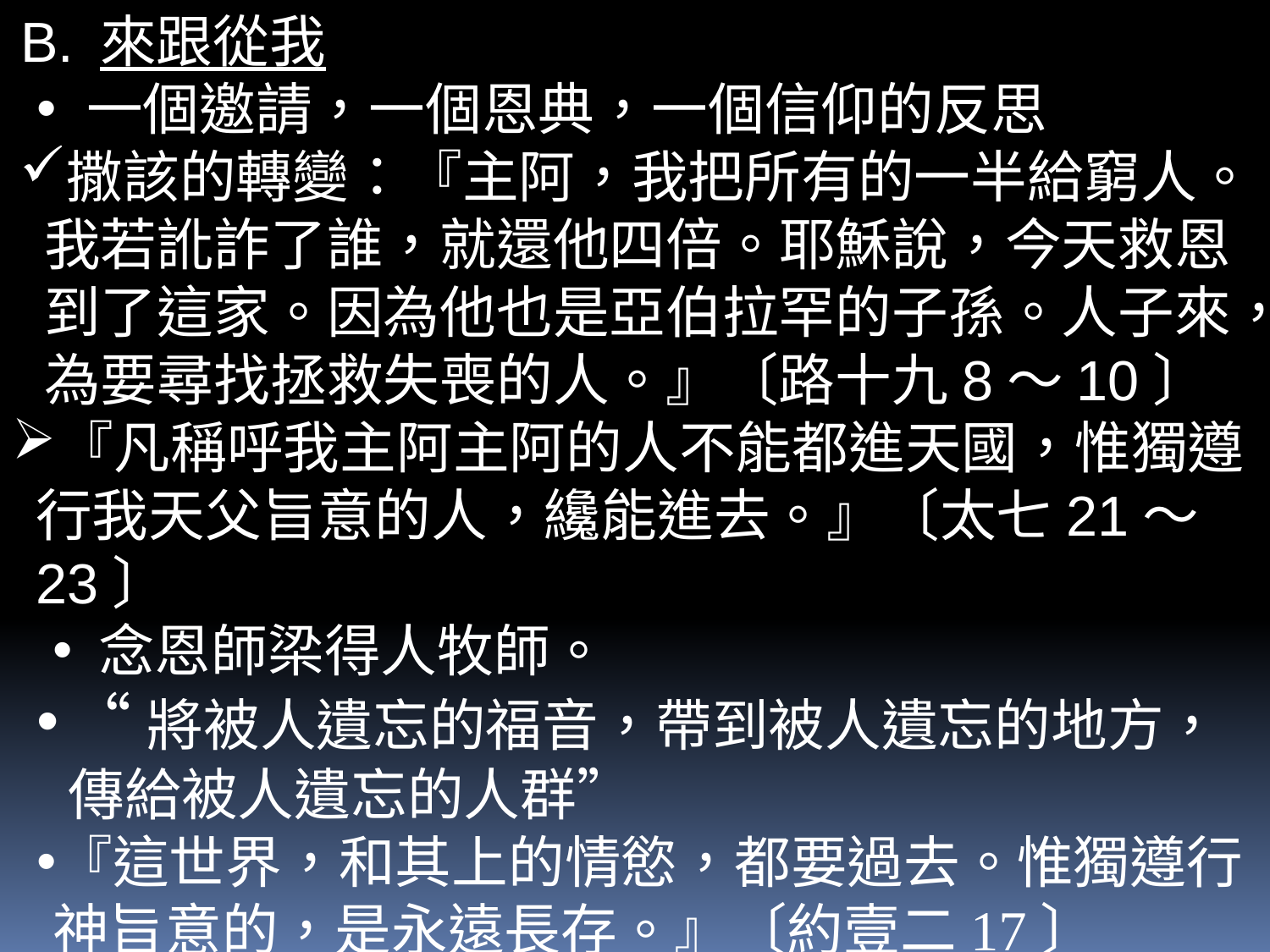

來跟從我
 一個邀請，一個恩典，一個信仰的反思
撒該的轉變：『主阿，我把所有的一半給窮人。我若訛詐了誰，就還他四倍。耶穌說，今天救恩到了這家。因為他也是亞伯拉罕的子孫。人子來，為要尋找拯救失喪的人。』〔路十九8～10〕
『凡稱呼我主阿主阿的人不能都進天國，惟獨遵行我天父旨意的人，纔能進去。』〔太七21～23〕
 念恩師梁得人牧師。
“將被人遺忘的福音，帶到被人遺忘的地方，傳給被人遺忘的人群”
『這世界，和其上的情慾，都要過去。惟獨遵行神旨意的，是永遠長存。』〔約壹二17〕
 沙灘上的腳印，日落之那邊